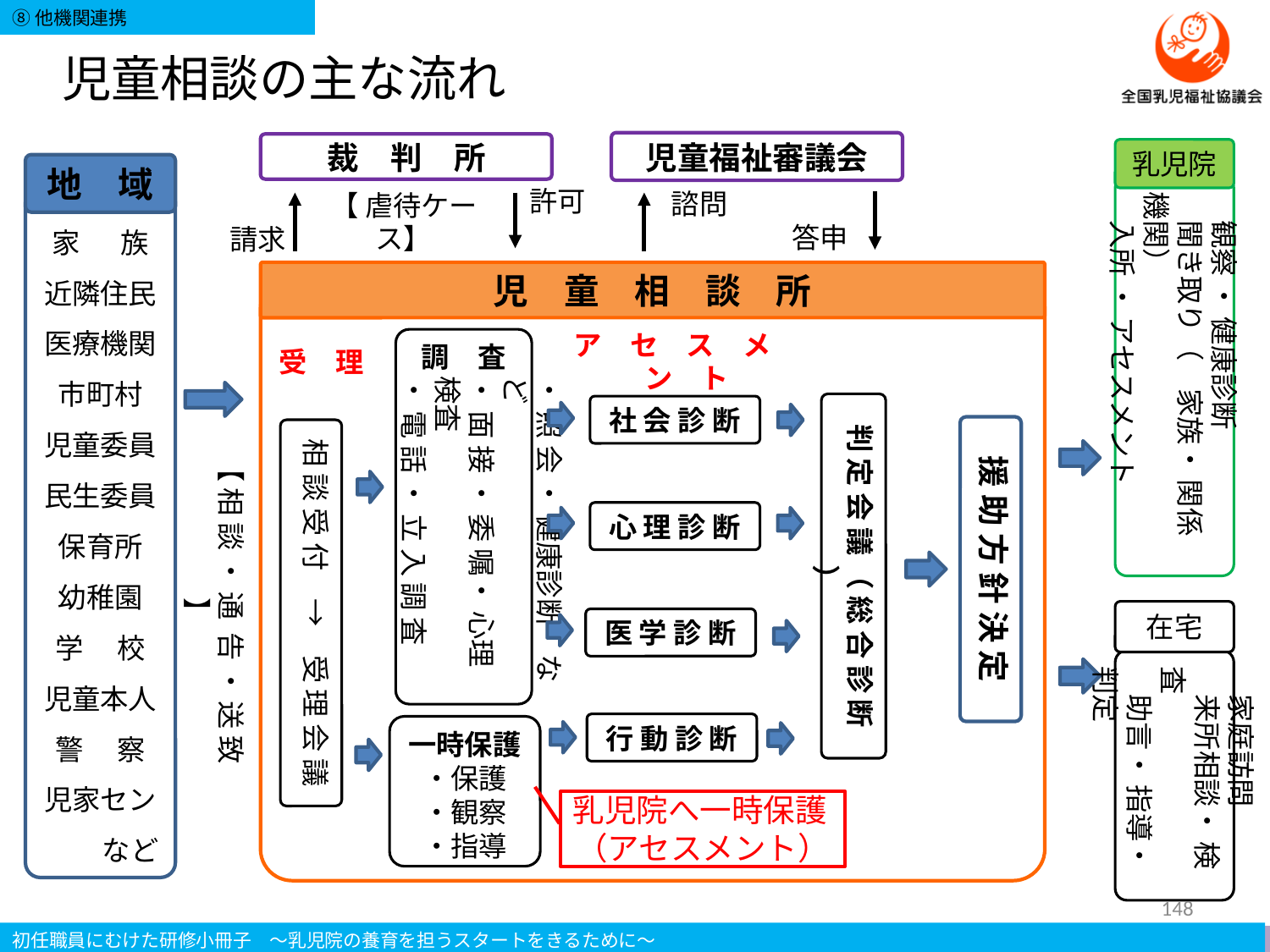

# 児童相談の主な流れ
児童福祉審議会
裁　判　所
乳児院
地　域
許可
　観察 ・ 健康診断
　聞き取り（　家族・ 関係機関）
　入所 ・ アセスメント

家  　族

近隣住民

医療機関

市町村

児童委員

民生委員

保育所

幼稚園

学 　校

児童本人

警 　察

児家セン

など
諮問
　　答申
【 虐待ケース】
請求
児　童　相　談　所

調　査

受　理
ア　セ　ス　メ　ン　ト
・ 照 会 ・ 健康診断　など
・ 面 接 ・ 委 嘱・ 心理検査
・ 電 話 ・ 立 入 調 査

判 定 会 議 （ 総 合 診 断 ）

社 会 診 断

援 助 方 針 決 定
相 談 受 付　→　受 理 会 議
【 相 談 ・ 通  告 ・ 送 致 】

心 理 診 断

在宅
医 学 診 断

　家庭訪問
　来所相談・ 検査
　助言・ 指導・ 判定

行 動 診 断
一時保護
・保護
・観察
・指導

乳児院へ一時保護
（アセスメント）
148